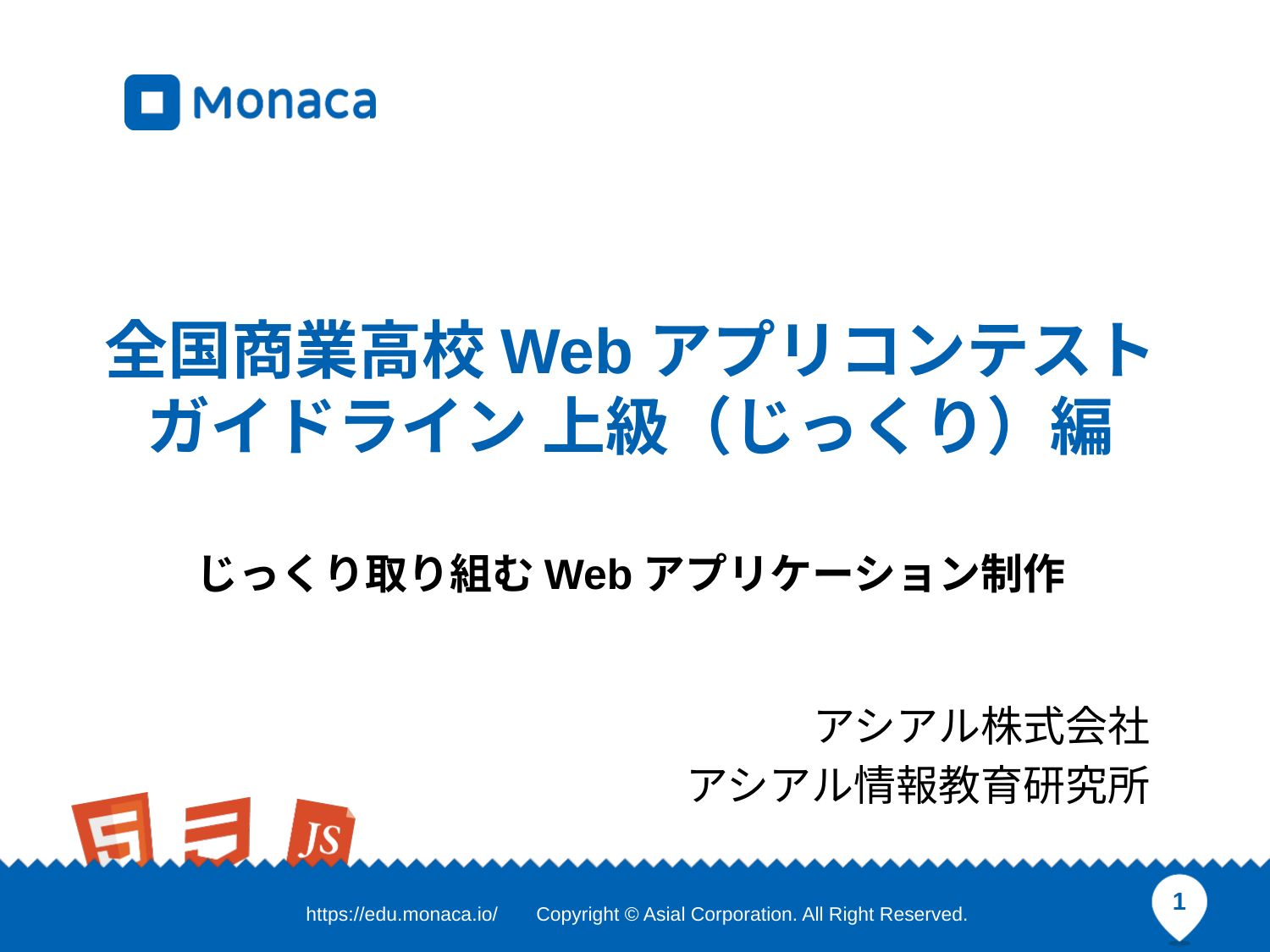

# 全国商業高校Webアプリコンテスト ガイドライン 上級（じっくり）編 じっくり取り組むWebアプリケーション制作
アシアル株式会社
アシアル情報教育研究所